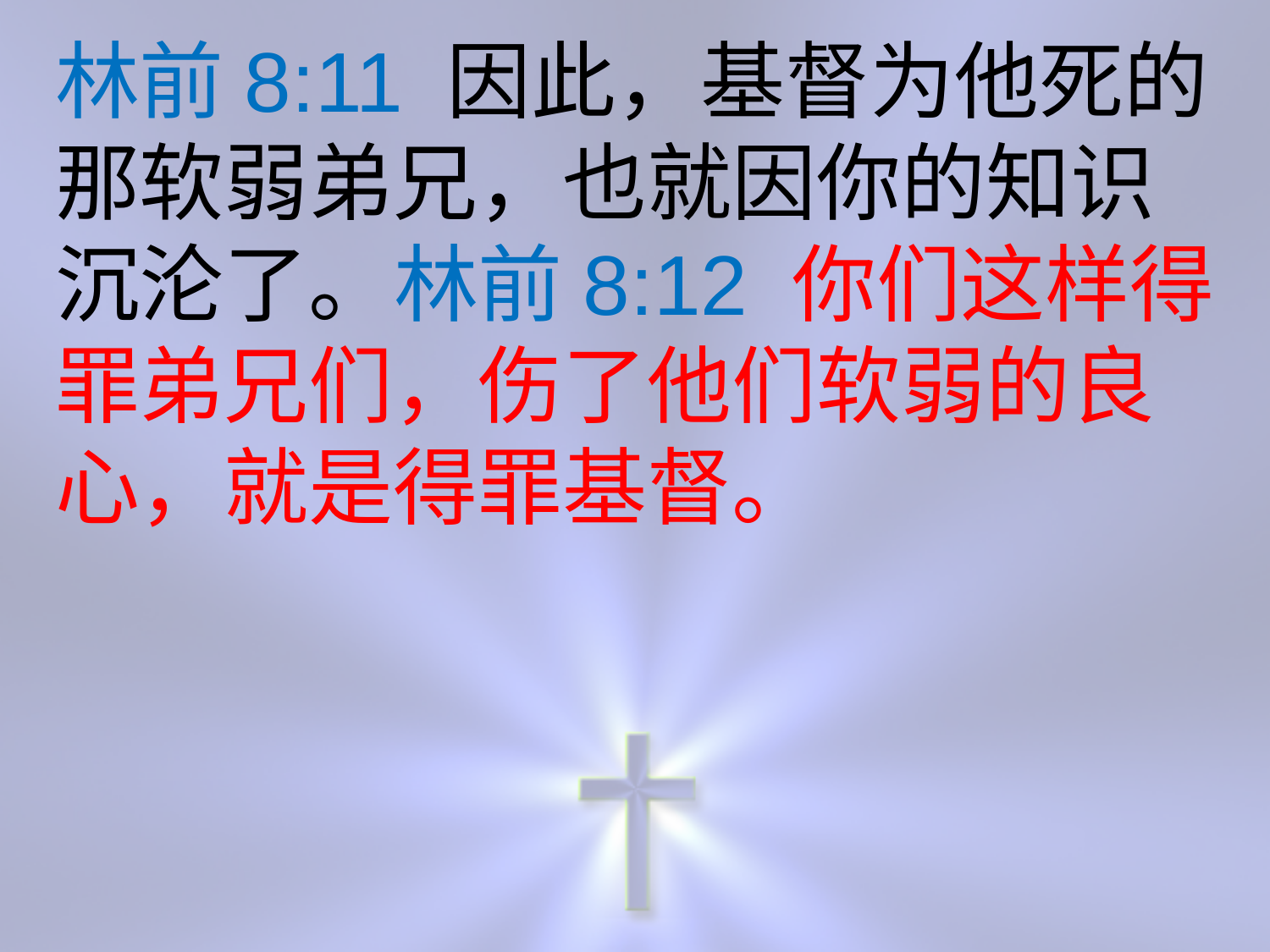

林前8:11 因此，基督为他死的那软弱弟兄，也就因你的知识沉沦了。林前8:12 你们这样得罪弟兄们，伤了他们软弱的良心，就是得罪基督。